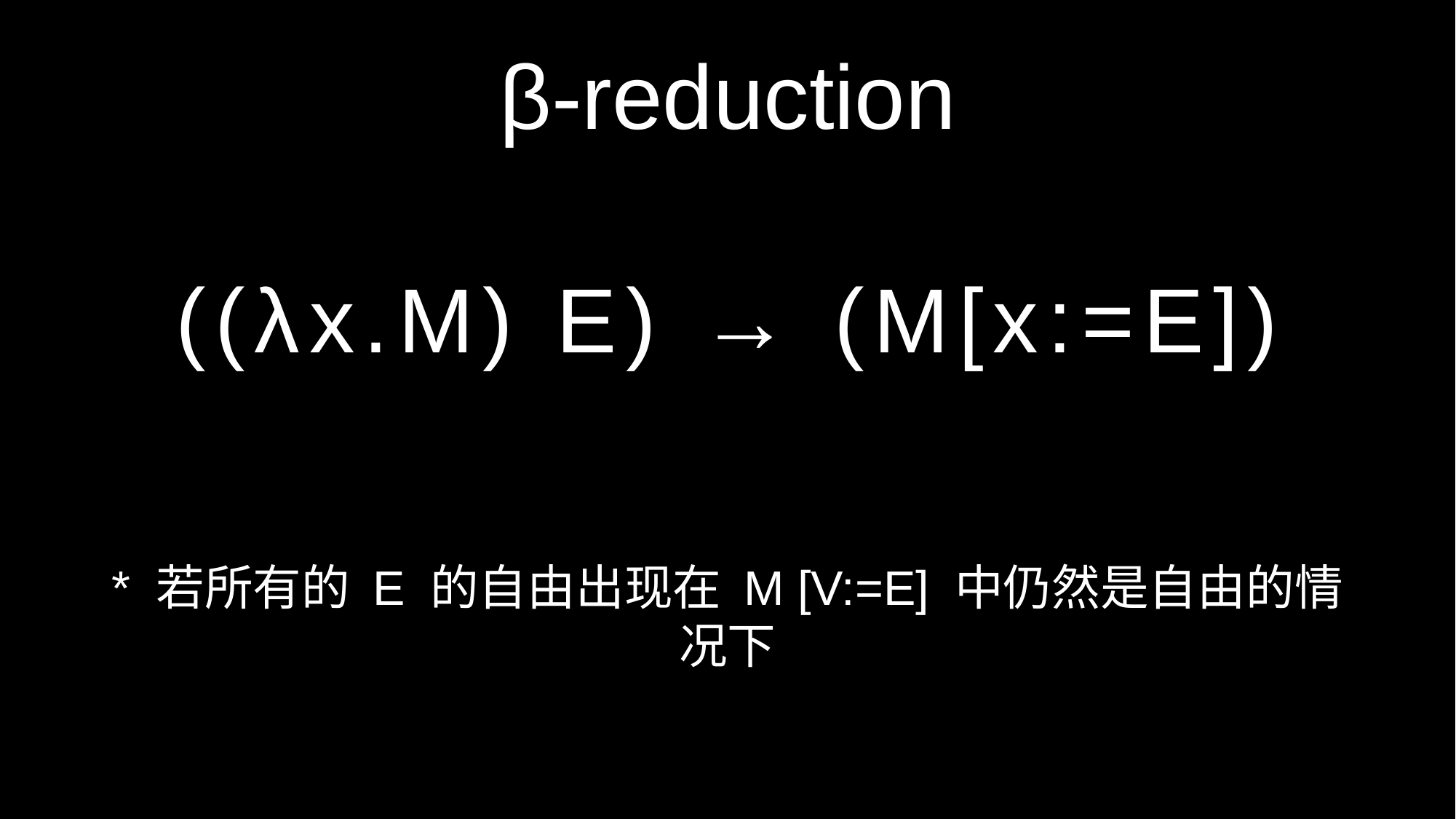

# β-reduction
((λx.M) E) → (M[x:=E])
* 若所有的 E 的自由出现在 M [V:=E] 中仍然是自由的情况下